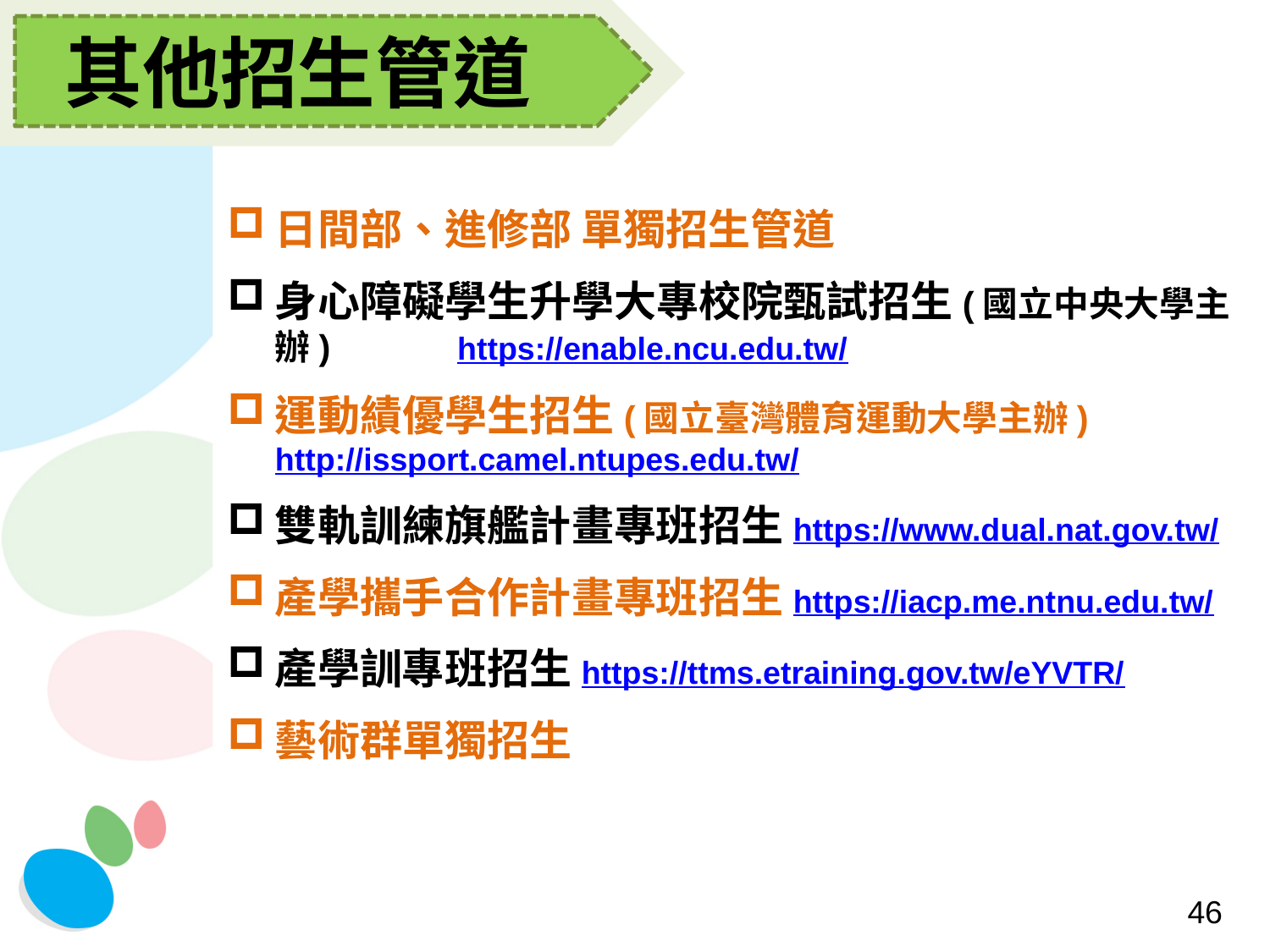

其他招生管道
日間部、進修部 單獨招生管道
身心障礙學生升學大專校院甄試招生(國立中央大學主辦)             https://enable.ncu.edu.tw/
運動績優學生招生(國立臺灣體育運動大學主辦)
http://issport.camel.ntupes.edu.tw/
雙軌訓練旗艦計畫專班招生https://www.dual.nat.gov.tw/
產學攜手合作計畫專班招生https://iacp.me.ntnu.edu.tw/
產學訓專班招生https://ttms.etraining.gov.tw/eYVTR/
藝術群單獨招生